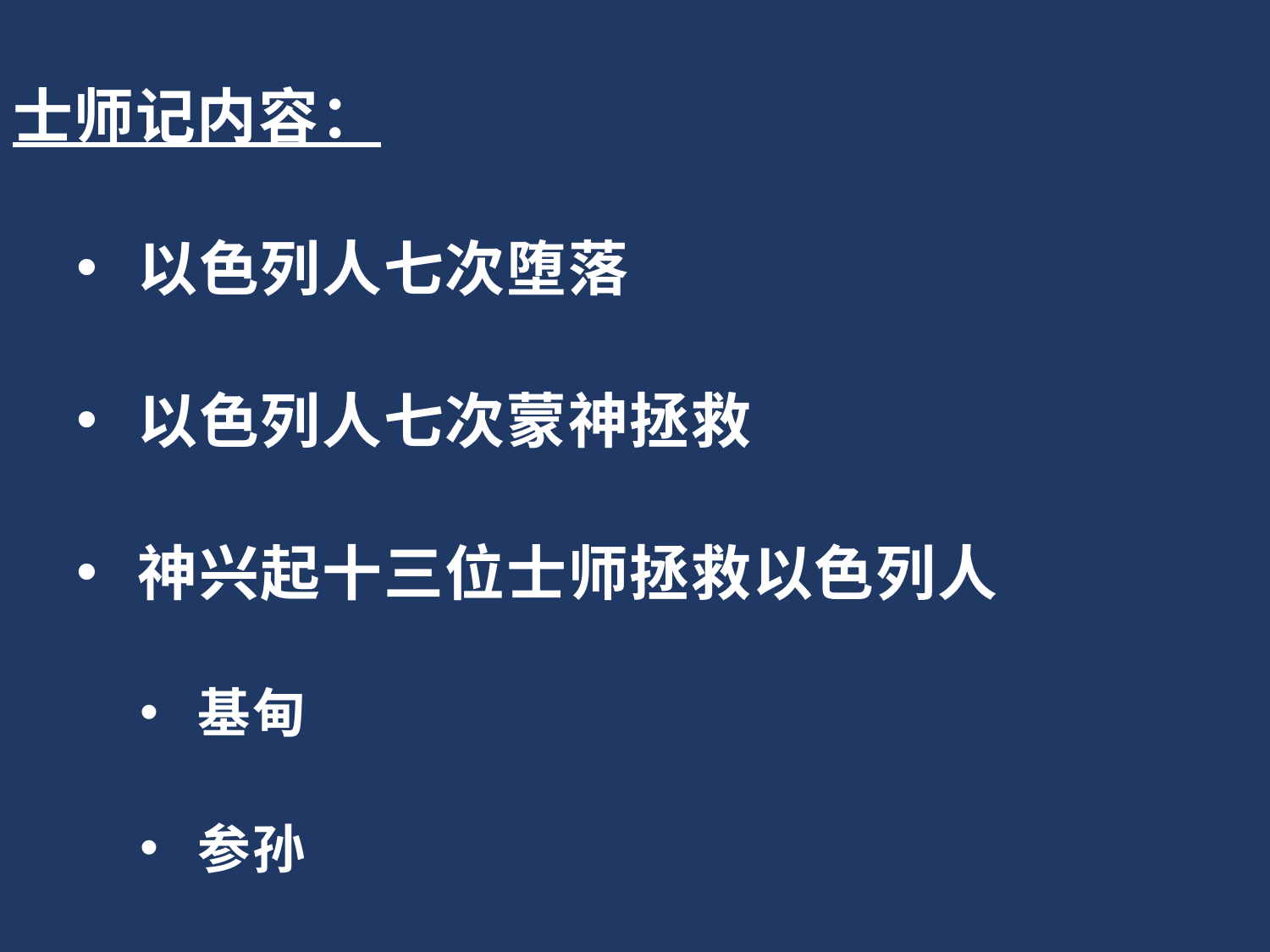

士师记内容：
 以色列人七次堕落
 以色列人七次蒙神拯救
 神兴起十三位士师拯救以色列人
 基甸
 参孙